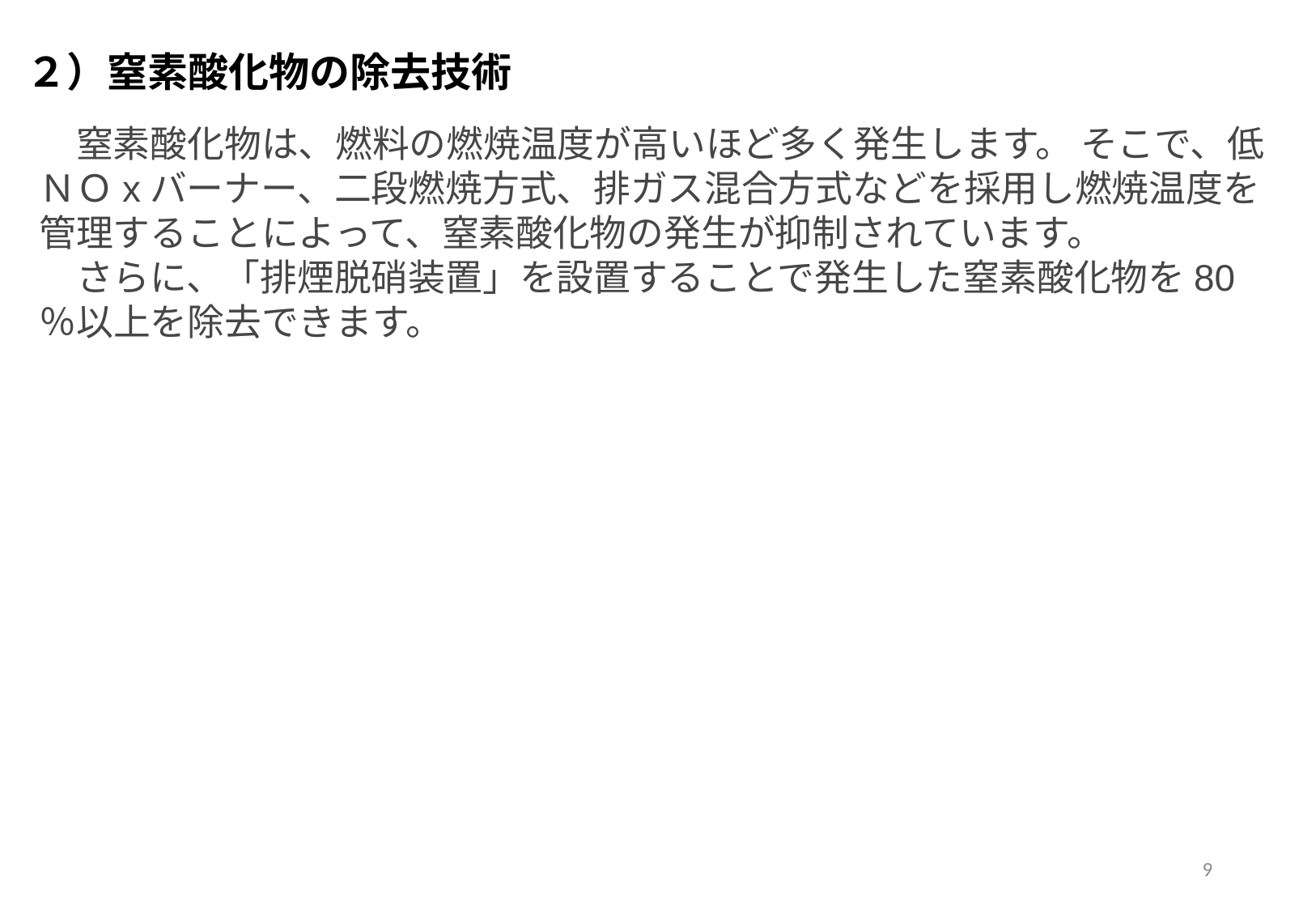

２）窒素酸化物の除去技術
　窒素酸化物は、燃料の燃焼温度が高いほど多く発生します。 そこで、低ＮＯxバーナー、二段燃焼方式、排ガス混合方式などを採用し燃焼温度を管理することによって、窒素酸化物の発生が抑制されています。
　さらに、「排煙脱硝装置」を設置することで発生した窒素酸化物を80 ％以上を除去できます。
9